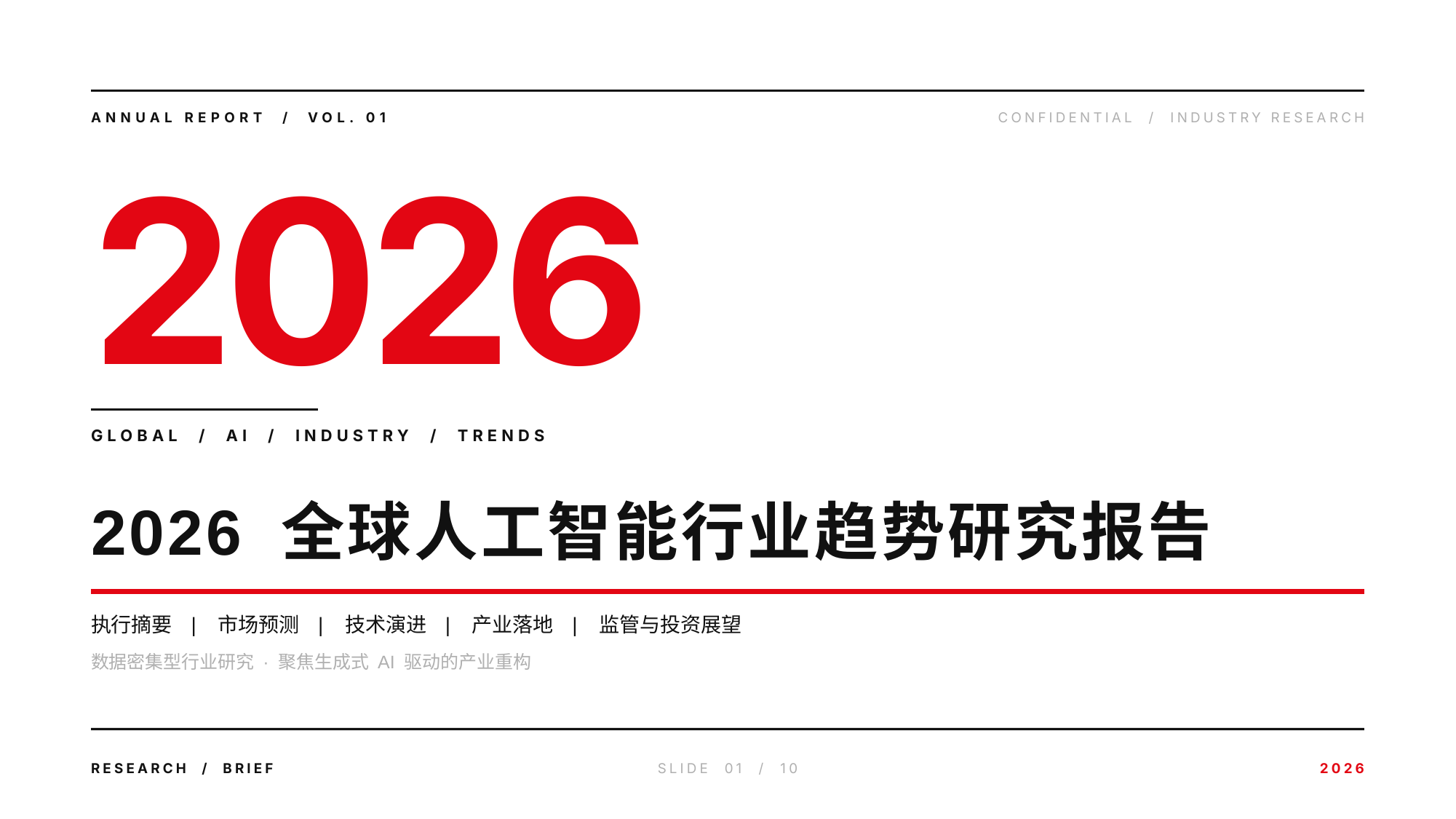

ANNUAL REPORT  /  VOL. 01
CONFIDENTIAL  /  INDUSTRY RESEARCH
2026

GLOBAL  /  AI  /  INDUSTRY  /  TRENDS
2026 全球人工智能行业趋势研究报告

执行摘要   |   市场预测   |   技术演进   |   产业落地   |   监管与投资展望
数据密集型行业研究 · 聚焦生成式 AI 驱动的产业重构

RESEARCH  /  BRIEF
SLIDE  01  /  10
2026